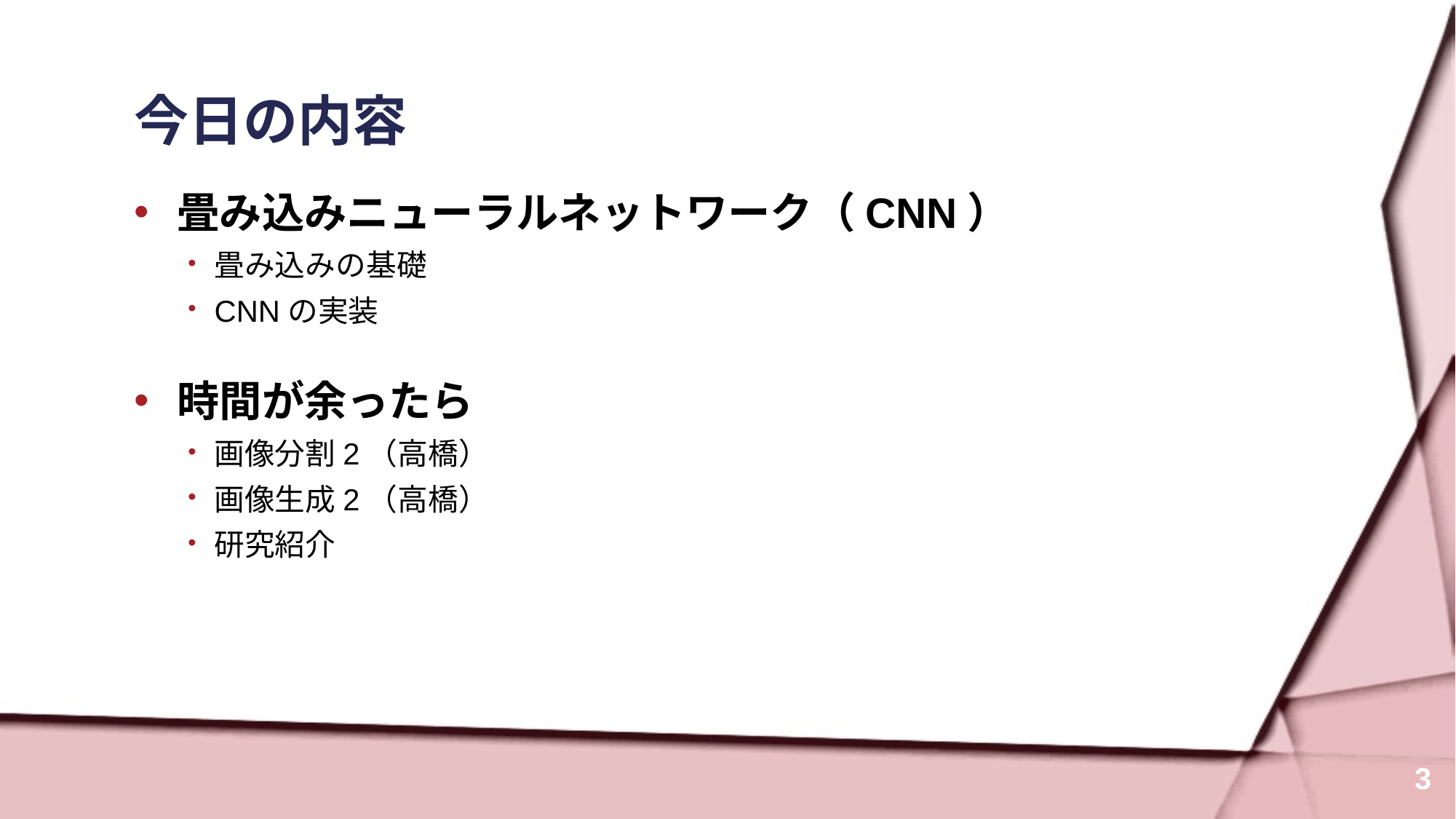

# 今日の内容
畳み込みニューラルネットワーク（CNN）
畳み込みの基礎
CNNの実装

時間が余ったら
画像分割2（高橋）
画像生成2（高橋）
研究紹介

3